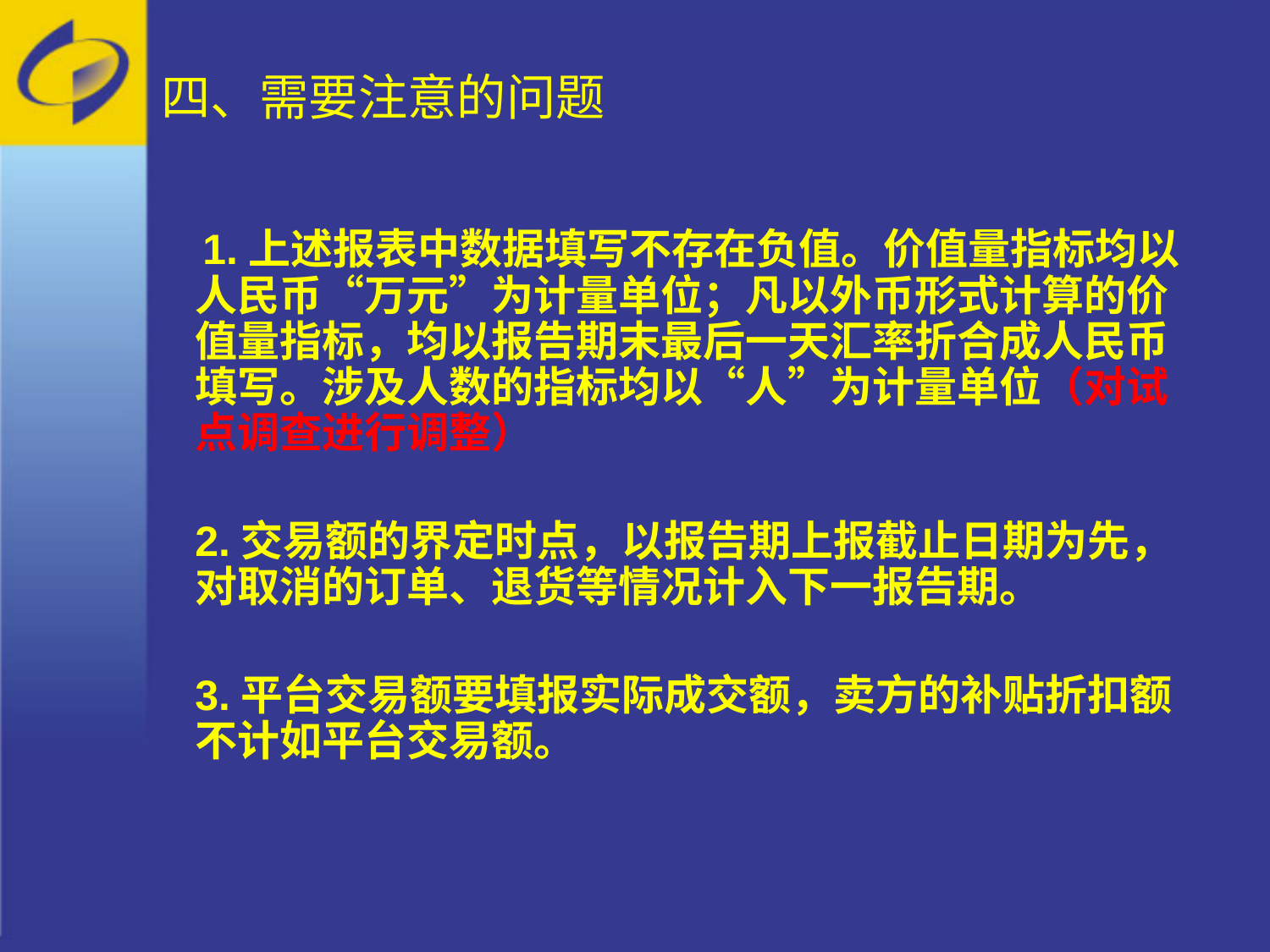

四、需要注意的问题

    1.上述报表中数据填写不存在负值。价值量指标均以人民币“万元”为计量单位；凡以外币形式计算的价值量指标，均以报告期末最后一天汇率折合成人民币填写。涉及人数的指标均以“人”为计量单位（对试点调查进行调整）

    2.交易额的界定时点，以报告期上报截止日期为先，对取消的订单、退货等情况计入下一报告期。

    3.平台交易额要填报实际成交额，卖方的补贴折扣额不计如平台交易额。